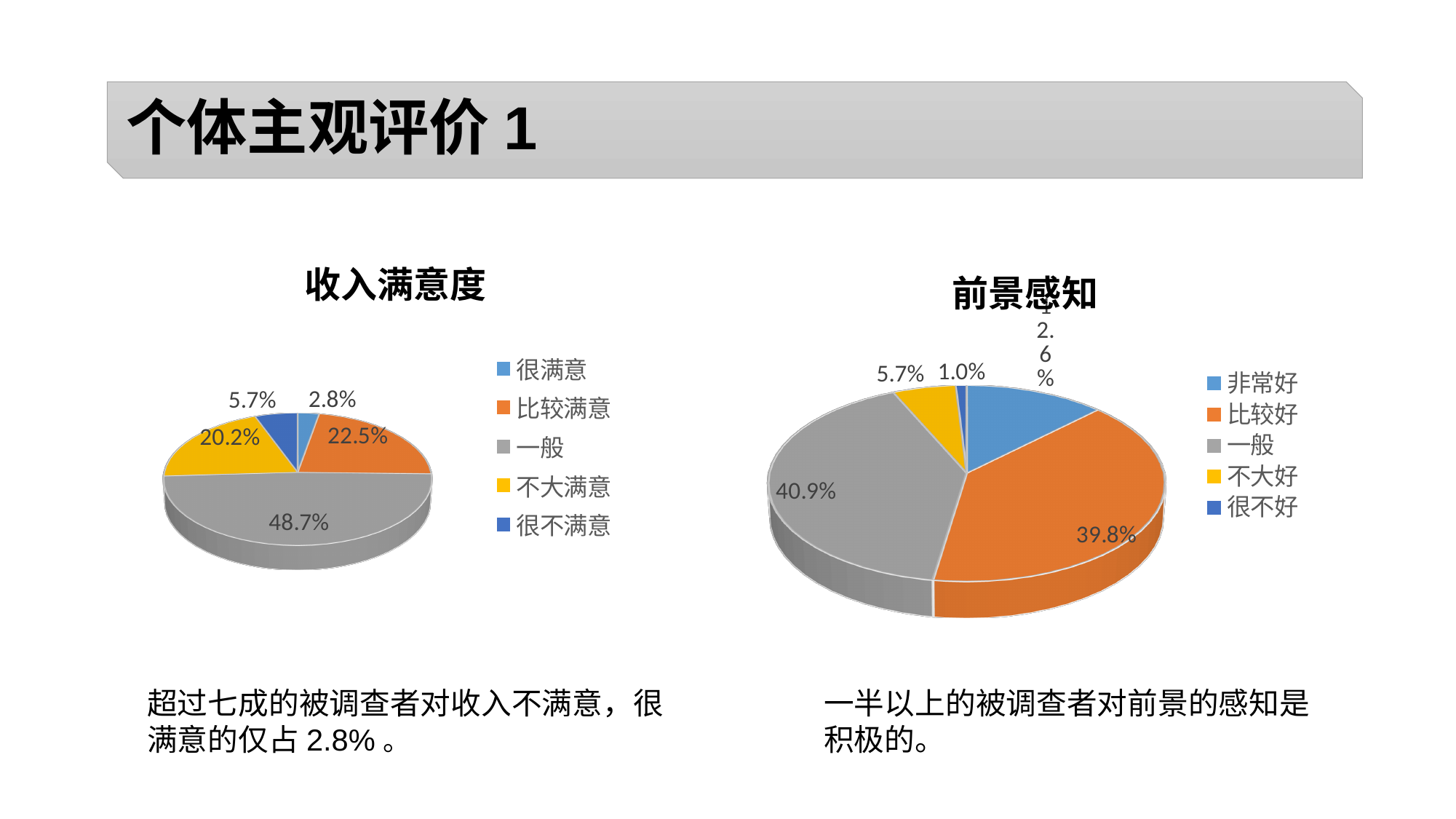

#
个体主观评价1

[unsupported chart]

[unsupported chart]

超过七成的被调查者对收入不满意，很满意的仅占2.8%。
一半以上的被调查者对前景的感知是积极的。